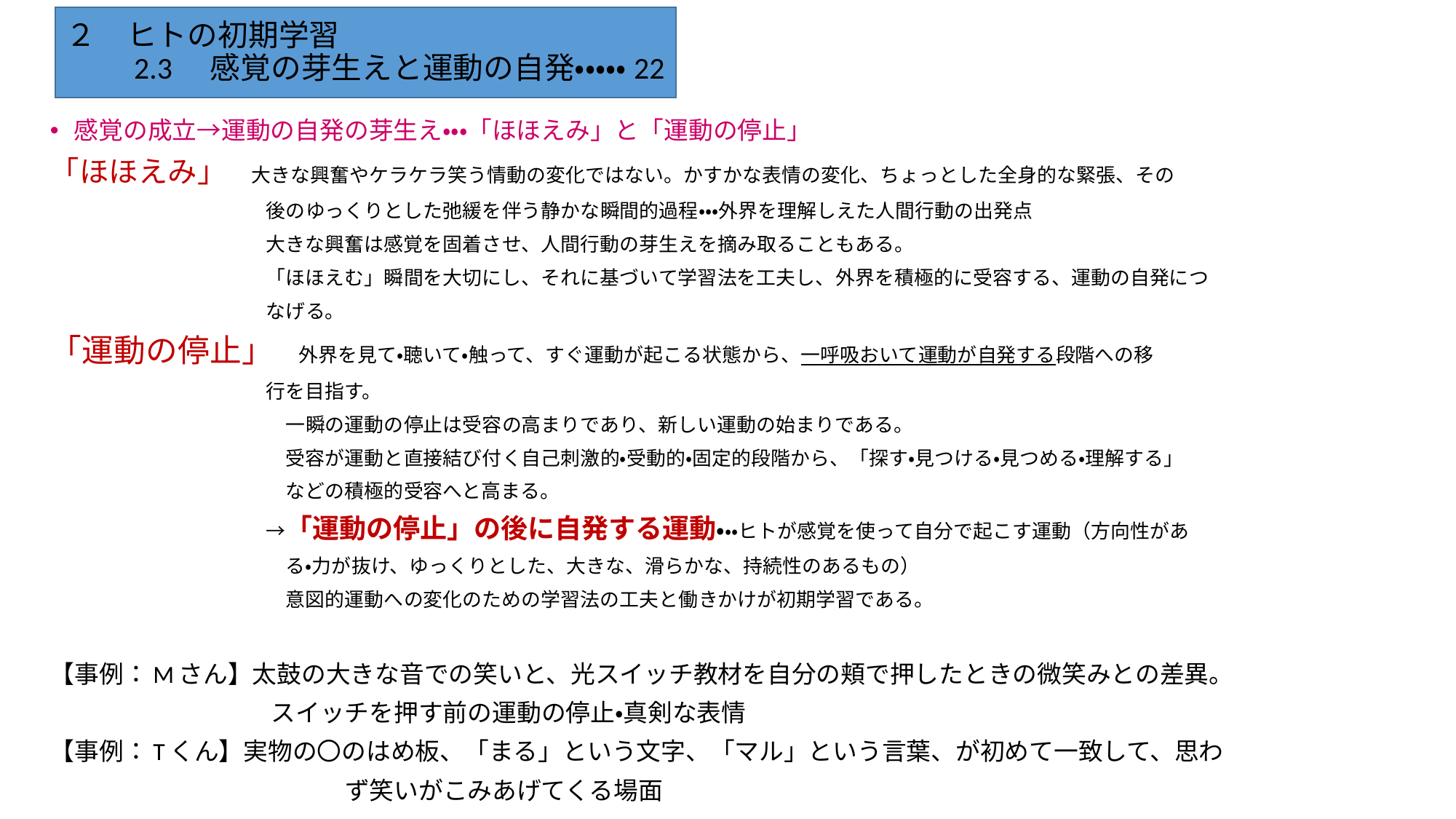

# ２　ヒトの初期学習
　　2.3　感覚の芽生えと運動の自発・・・・・22
感覚の成立→運動の自発の芽生え・・・「ほほえみ」と「運動の停止」
「ほほえみ」　大きな興奮やケラケラ笑う情動の変化ではない。かすかな表情の変化、ちょっとした全身的な緊張、その
　　　　　　　　　　　後のゆっくりとした弛緩を伴う静かな瞬間的過程・・・外界を理解しえた人間行動の出発点
　　　　　　　　　　　大きな興奮は感覚を固着させ、人間行動の芽生えを摘み取ることもある。
　　　　　　　　　　　「ほほえむ」瞬間を大切にし、それに基づいて学習法を工夫し、外界を積極的に受容する、運動の自発につ
　　　　　　　　　　　なげる。
「運動の停止」　外界を見て・聴いて・触って、すぐ運動が起こる状態から、一呼吸おいて運動が自発する段階への移
　　　　　　　　　　　行を目指す。
　　　　　　　　　　　　一瞬の運動の停止は受容の高まりであり、新しい運動の始まりである。
　　　　　　　　　　　　受容が運動と直接結び付く自己刺激的・受動的・固定的段階から、「探す・見つける・見つめる・理解する」
　　　　　　　　　　　　などの積極的受容へと高まる。
　　　　　　　　　　　→「運動の停止」の後に自発する運動・・・ヒトが感覚を使って自分で起こす運動（方向性があ
　　　　　　　　　　　　る・力が抜け、ゆっくりとした、大きな、滑らかな、持続性のあるもの）
　　　　　　　　　　　　意図的運動への変化のための学習法の工夫と働きかけが初期学習である。

【事例：Mさん】太鼓の大きな音での笑いと、光スイッチ教材を自分の頬で押したときの微笑みとの差異。
　　　　　　　　　スイッチを押す前の運動の停止・真剣な表情
【事例：Tくん】実物の〇のはめ板、「まる」という文字、「マル」という言葉、が初めて一致して、思わ
　　　　　　　　　　　　ず笑いがこみあげてくる場面